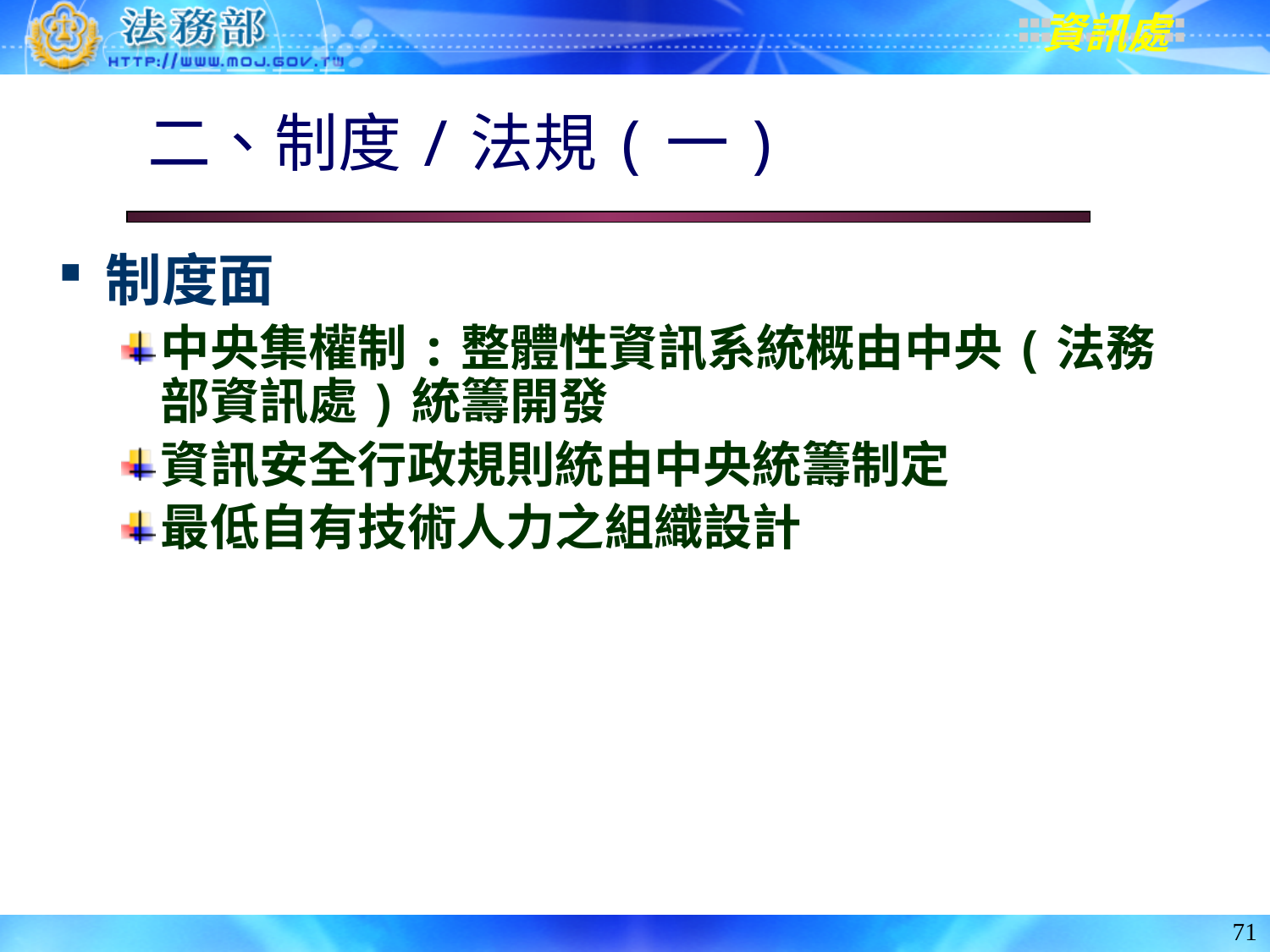

# 二、制度/法規(一)

制度面
中央集權制:整體性資訊系統概由中央(法務部資訊處)統籌開發
資訊安全行政規則統由中央統籌制定
最低自有技術人力之組織設計